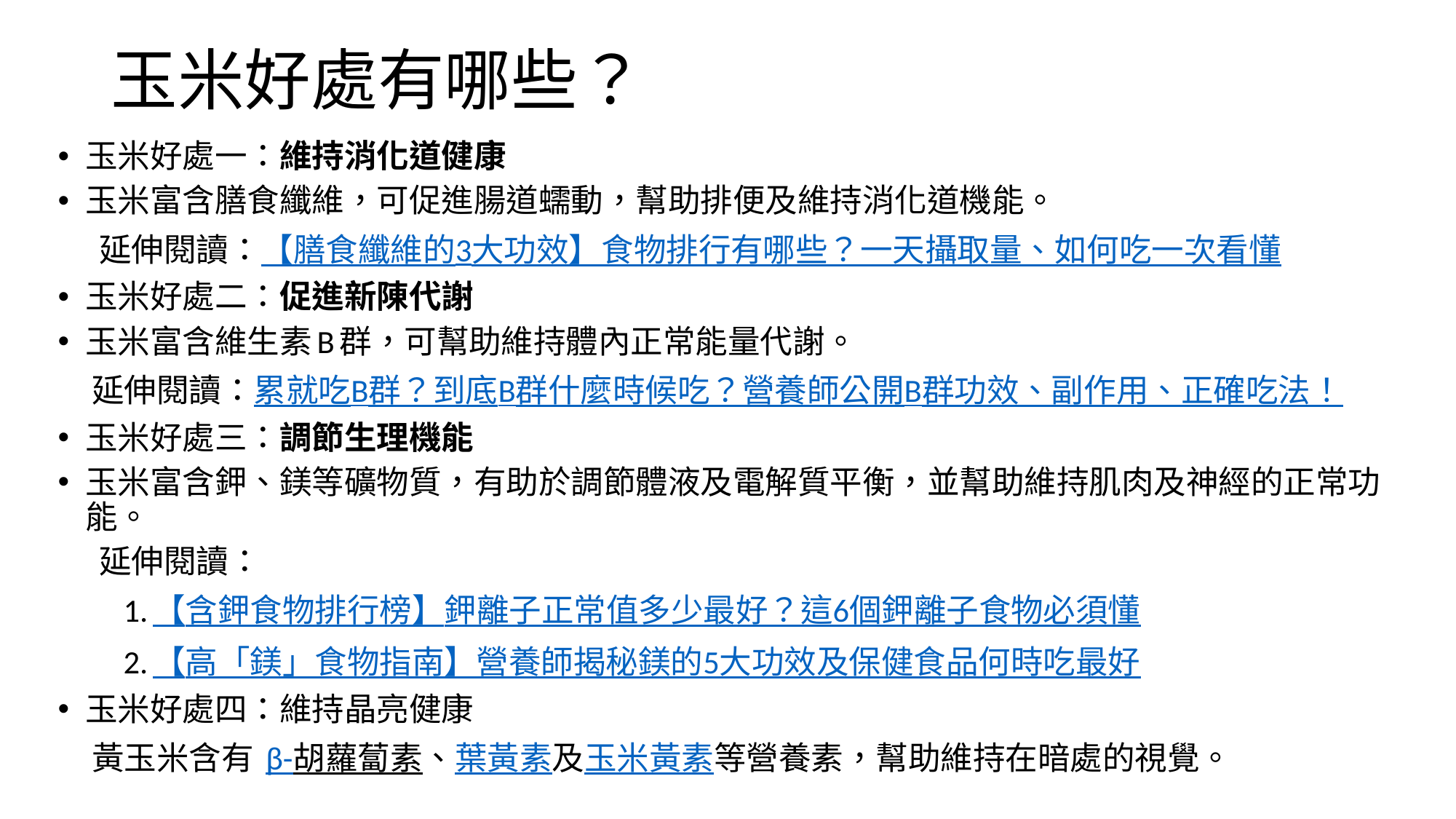

# 玉米好處有哪些？
玉米好處一：維持消化道健康
玉米富含膳食纖維，可促進腸道蠕動，幫助排便及維持消化道機能。
     延伸閱讀：【膳食纖維的3大功效】食物排行有哪些？一天攝取量、如何吃一次看懂
玉米好處二：促進新陳代謝
玉米富含維生素B群，可幫助維持體內正常能量代謝。
    延伸閱讀：累就吃B群？到底B群什麼時候吃？營養師公開B群功效、副作用、正確吃法！
玉米好處三：調節生理機能
玉米富含鉀、鎂等礦物質，有助於調節體液及電解質平衡，並幫助維持肌肉及神經的正常功能。
     延伸閱讀：
         1.【含鉀食物排行榜】鉀離子正常值多少最好？這6個鉀離子食物必須懂
         2.【高「鎂」食物指南】營養師揭秘鎂的5大功效及保健食品何時吃最好
玉米好處四：維持晶亮健康
    黃玉米含有 β-胡蘿蔔素、葉黃素及玉米黃素等營養素，幫助維持在暗處的視覺。